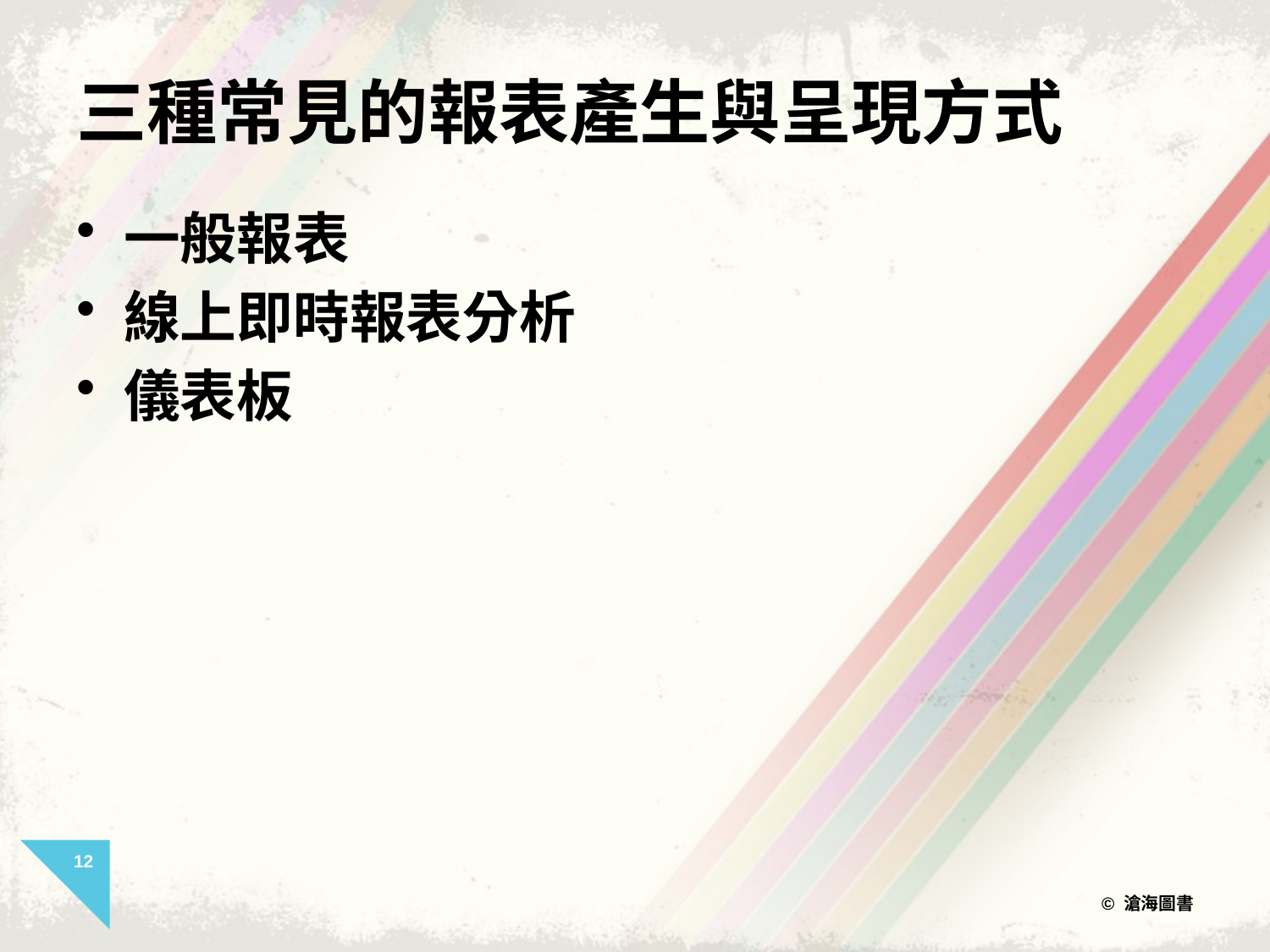

# 三種常見的報表產生與呈現方式
一般報表
線上即時報表分析
儀表板
12
© 滄海圖書